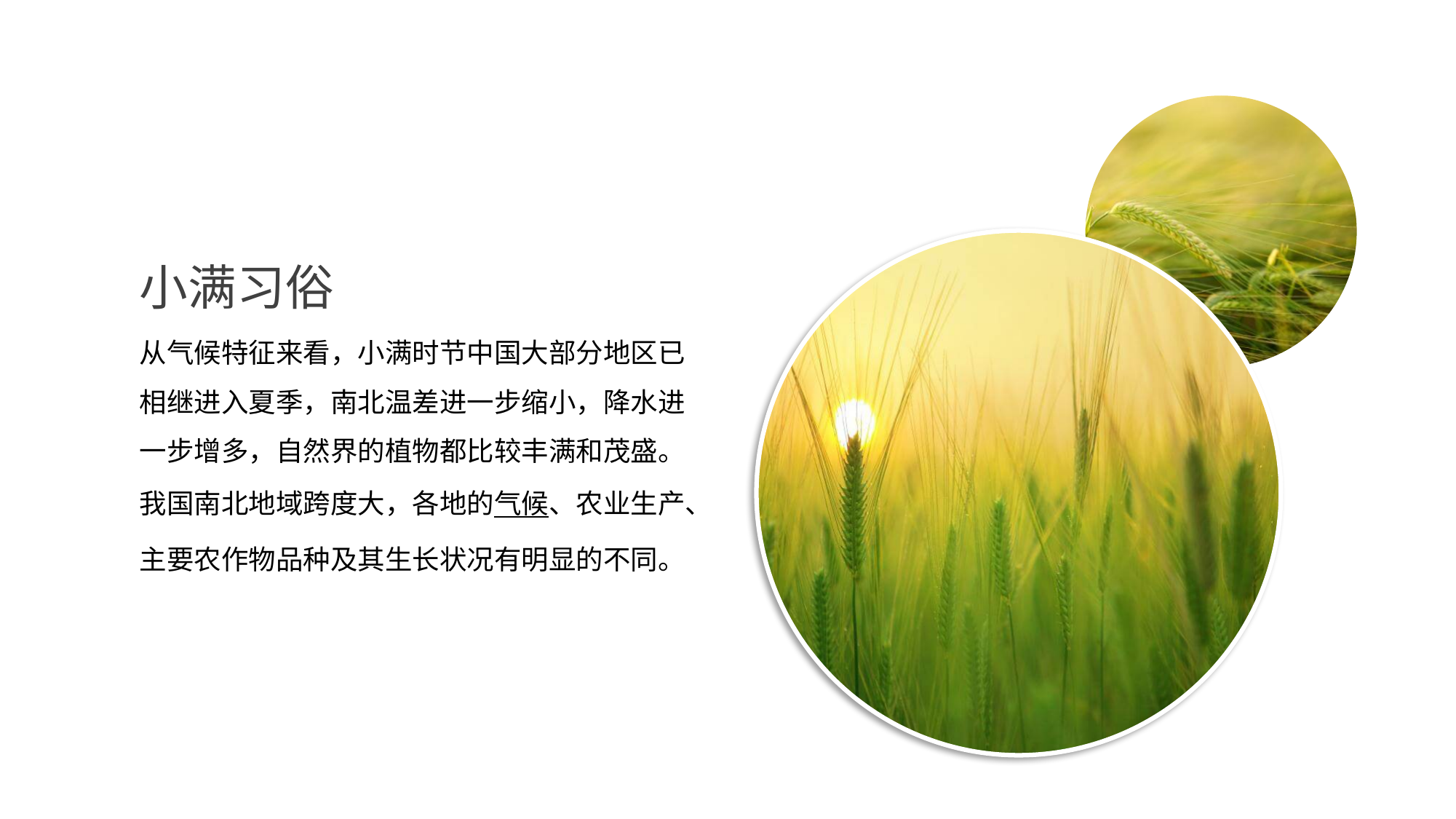

小满习俗
从气候特征来看，小满时节中国大部分地区已相继进入夏季，南北温差进一步缩小，降水进一步增多，自然界的植物都比较丰满和茂盛。我国南北地域跨度大，各地的气候、农业生产、主要农作物品种及其生长状况有明显的不同。